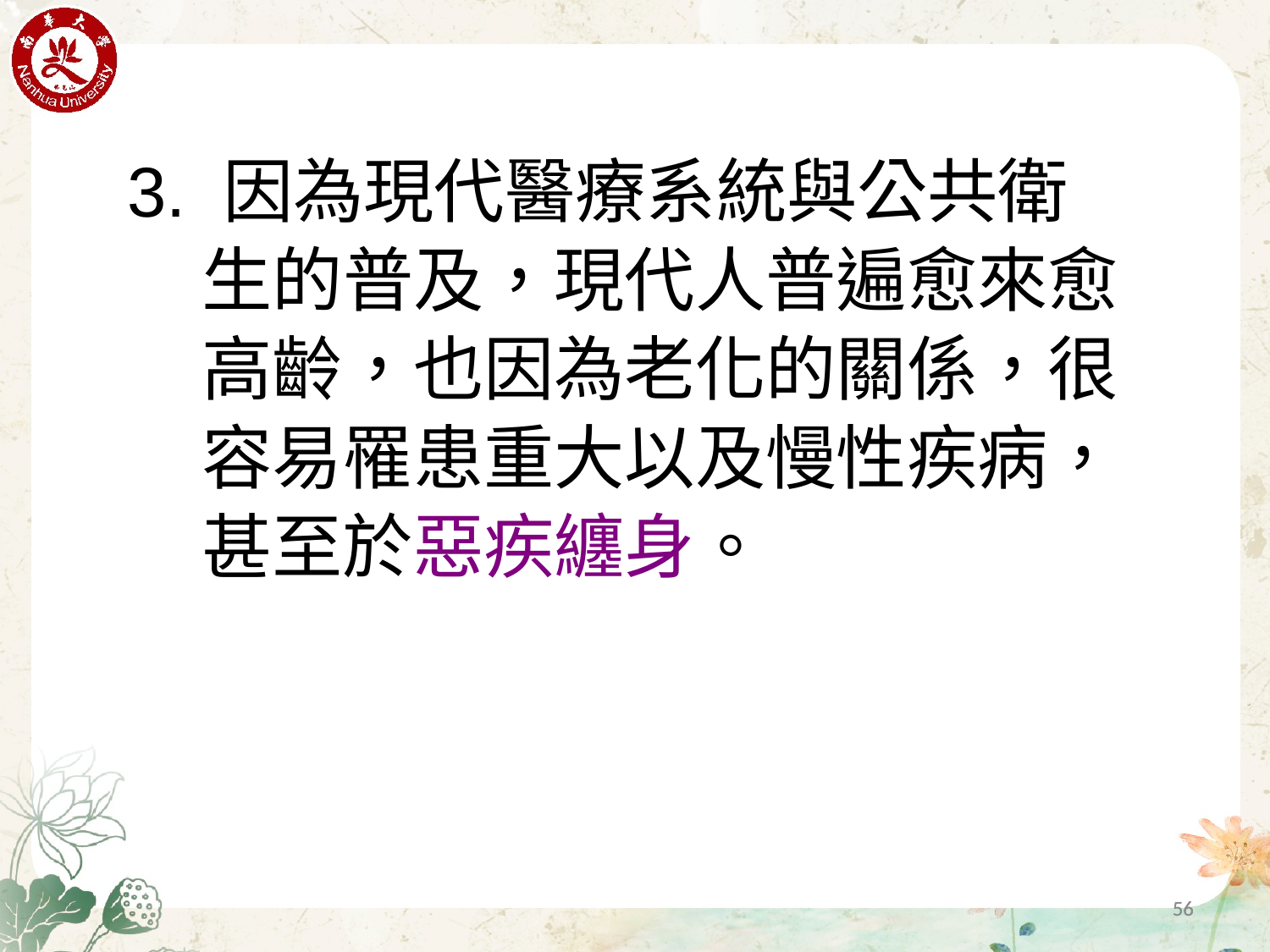

3. 因為現代醫療系統與公共衛生的普及，現代人普遍愈來愈高齡，也因為老化的關係，很容易罹患重大以及慢性疾病，甚至於惡疾纏身。
56
56